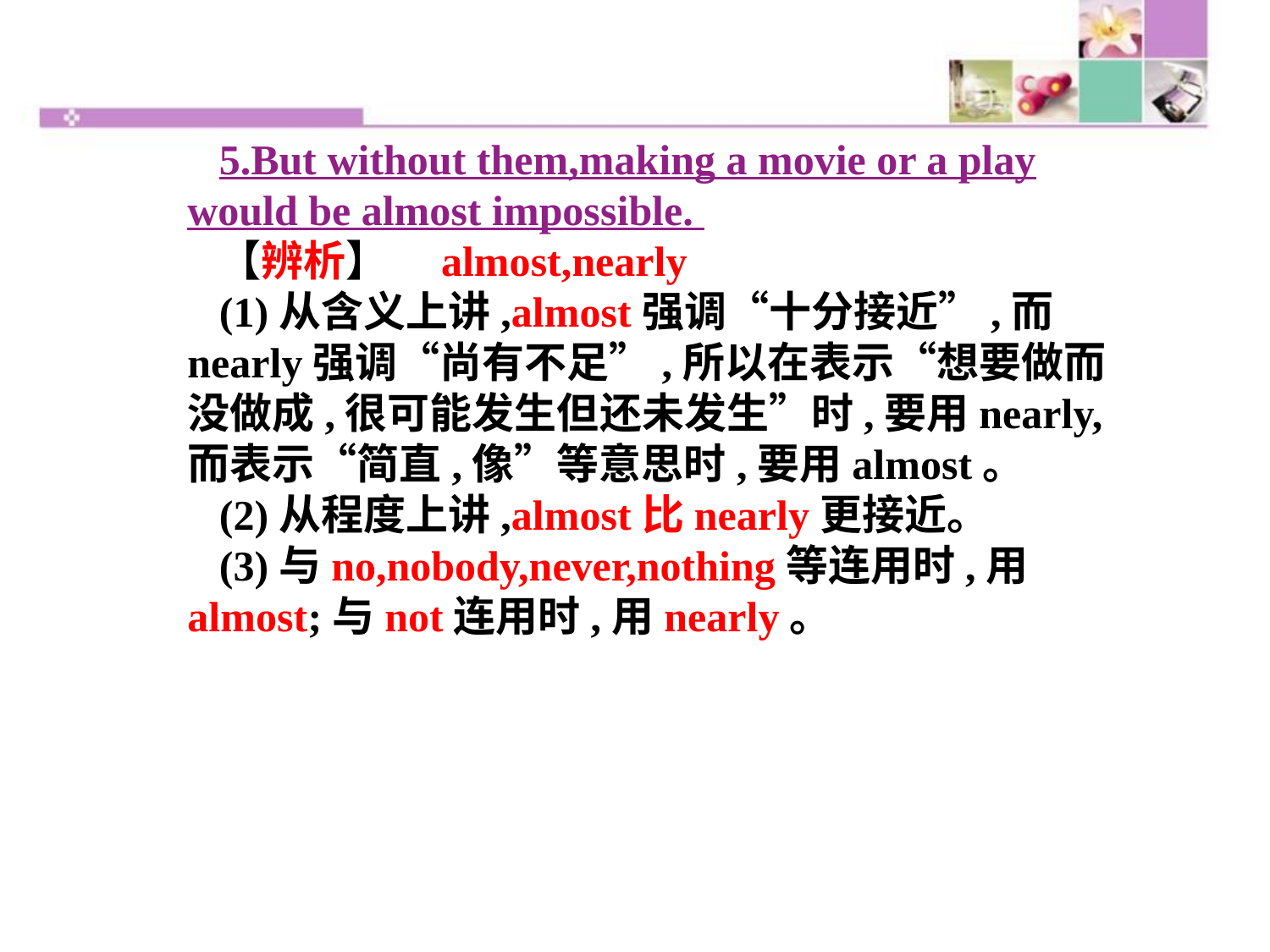

5.But without them,making a movie or a play would be almost impossible.
【辨析】　almost,nearly
(1)从含义上讲,almost强调“十分接近”,而nearly强调“尚有不足”,所以在表示“想要做而没做成,很可能发生但还未发生”时,要用nearly,而表示“简直,像”等意思时,要用almost。
(2)从程度上讲,almost比nearly更接近。
(3)与no,nobody,never,nothing等连用时,用almost;与not连用时,用nearly。